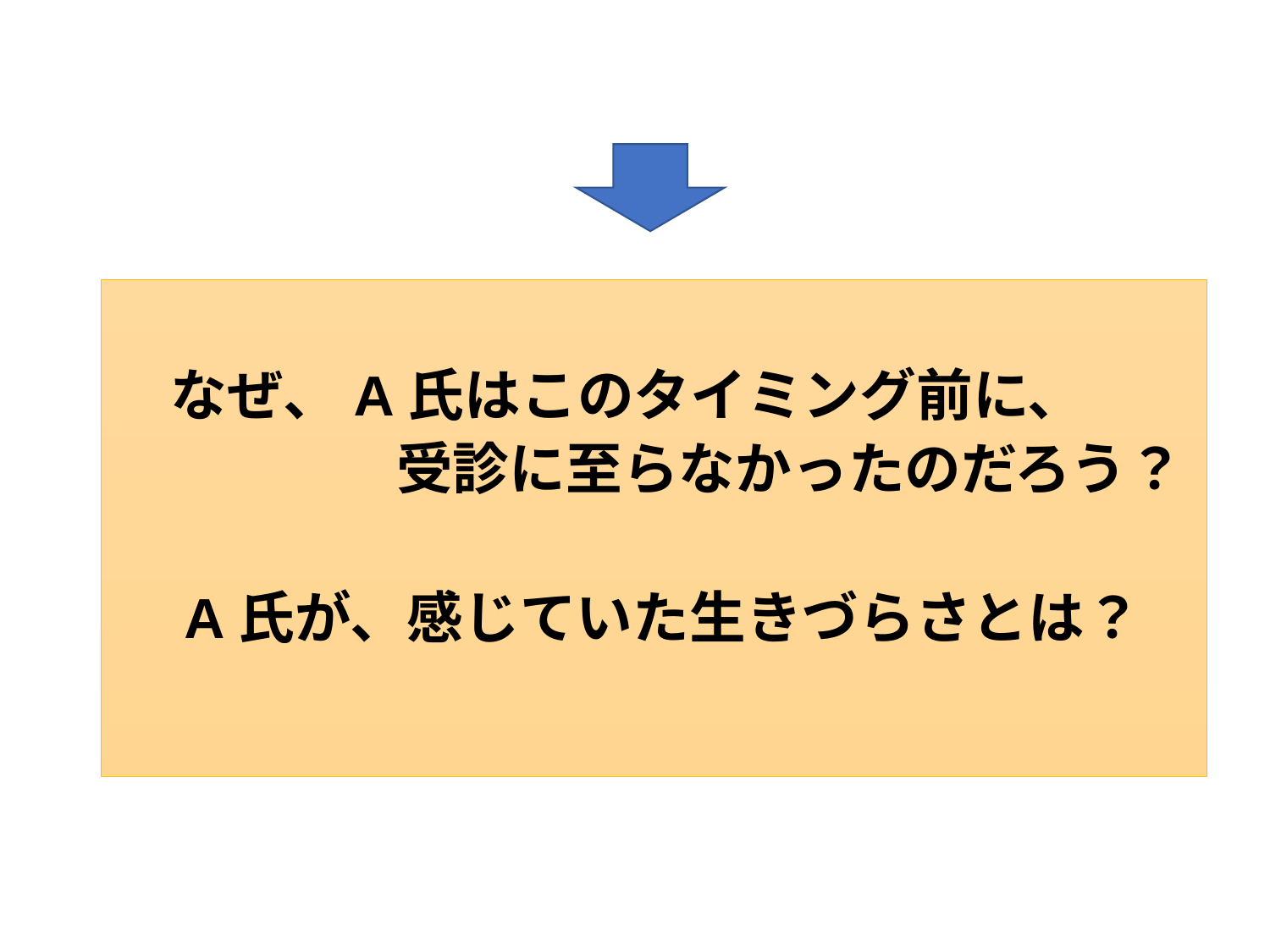

なぜ、A氏はこのタイミング前に、
　　　　　受診に至らなかったのだろう？

　A氏が、感じていた生きづらさとは？